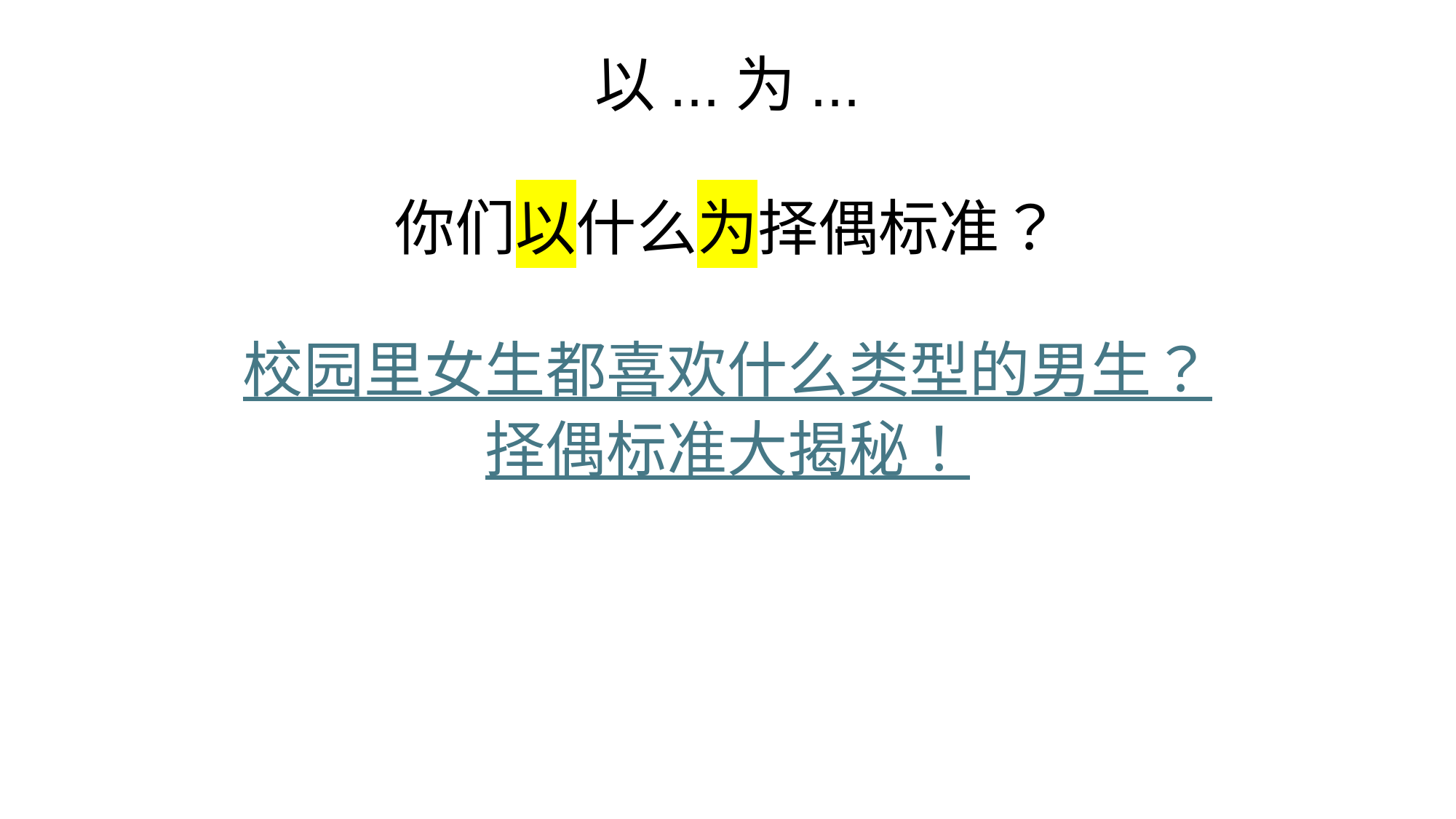

# 以...为...
你们以什么为择偶标准？
校园里女生都喜欢什么类型的男生？
择偶标准大揭秘！